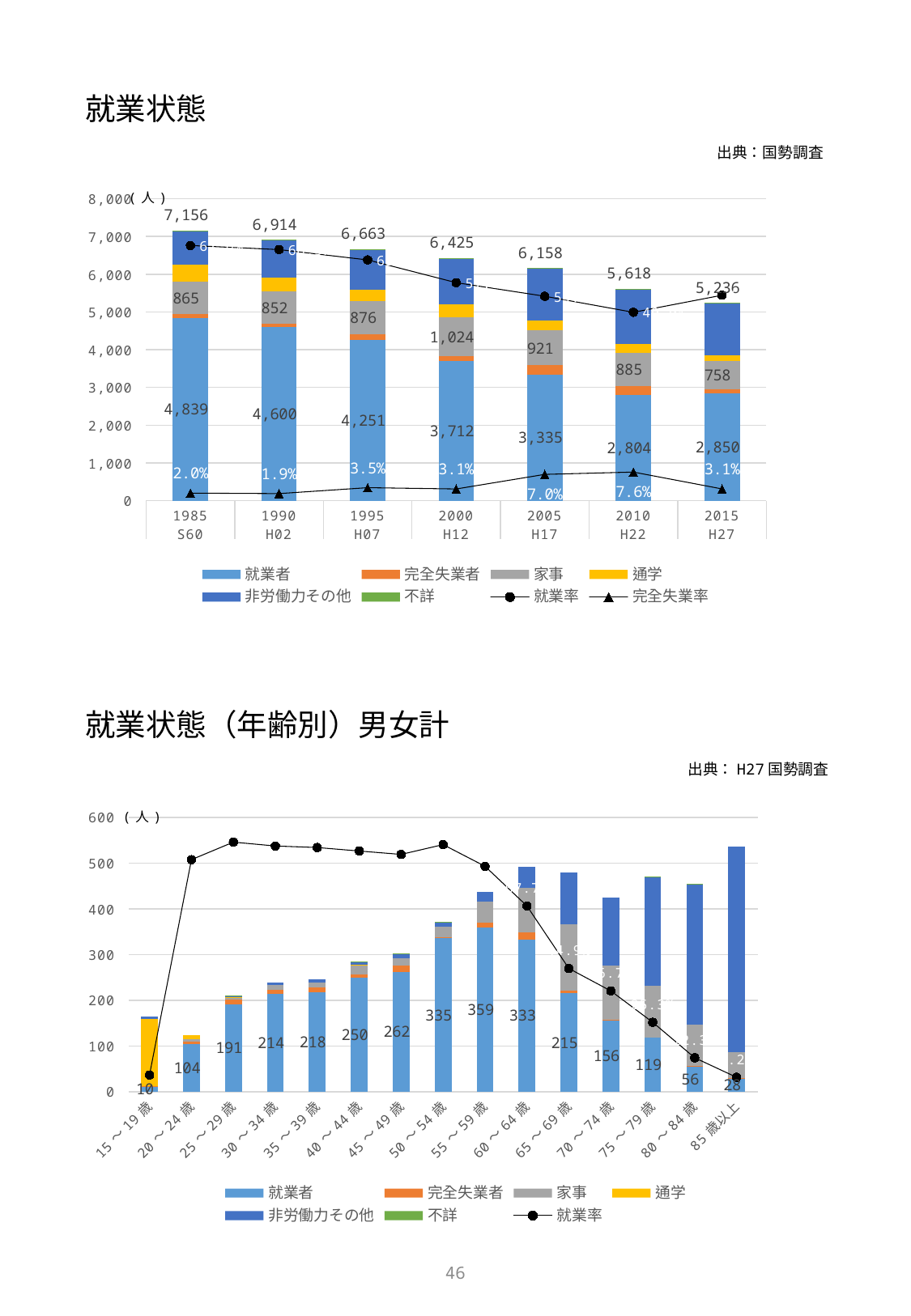

# 就業状態
出典：国勢調査

### Chart

| Category | 就業者 | 完全失業者 | 家事 | 通学 | 非労働力その他 | 不詳 | 計 | 就業率 | 完全失業率 |
|---|---|---|---|---|---|---|---|---|---|
| 1985 | 4839.0 | 99.0 | 865.0 | 445.0 | 892.0 | 16.0 | 7156.0 | 0.6762157629960872 | 0.020048602673147023 |
| 1990 | 4600.0 | 88.0 | 852.0 | 381.0 | 988.0 | 5.0 | 6914.0 | 0.6653167486259762 | 0.01877133105802048 |
| 1995 | 4251.0 | 152.0 | 876.0 | 311.0 | 1069.0 | 4.0 | 6663.0 | 0.6380009004952724 | 0.034521916874858054 |
| 2000 | 3712.0 | 119.0 | 1024.0 | 338.0 | 1227.0 | 5.0 | 6425.0 | 0.5777431906614786 | 0.031062385800052206 |
| 2005 | 3335.0 | 250.0 | 921.0 | 266.0 | 1383.0 | 3.0 | 6158.0 | 0.5415719389412147 | 0.0697350069735007 |
| 2010 | 2804.0 | 230.0 | 885.0 | 234.0 | 1463.0 | 2.0 | 5618.0 | 0.49911000355998575 | 0.07580751483190508 |
| 2015 | 2850.0 | 92.0 | 758.0 | 158.0 | 1372.0 | 6.0 | 5236.0 | 0.5443086325439267 | 0.03127124405166554 |
就業状態（年齢別）男女計
出典：H27国勢調査

### Chart

| Category | 就業者 | 完全失業者 | 家事 | 通学 | 非労働力その他 | 不詳 | 計 | 就業率 |
|---|---|---|---|---|---|---|---|---|
| 15～19歳 | 10.0 | 2.0 | 0.0 | 147.0 | 6.0 | 0.0 | 165.0 | 0.06060606060606061 |
| 20～24歳 | 104.0 | 5.0 | 5.0 | 9.0 | 0.0 | 0.0 | 123.0 | 0.8455284552845529 |
| 25～29歳 | 191.0 | 10.0 | 5.0 | 1.0 | 2.0 | 1.0 | 210.0 | 0.9095238095238095 |
| 30～34歳 | 214.0 | 9.0 | 11.0 | 0.0 | 5.0 | 0.0 | 239.0 | 0.895397489539749 |
| 35～39歳 | 218.0 | 9.0 | 12.0 | 0.0 | 6.0 | 0.0 | 245.0 | 0.889795918367347 |
| 40～44歳 | 250.0 | 6.0 | 21.0 | 1.0 | 6.0 | 1.0 | 285.0 | 0.8771929824561403 |
| 45～49歳 | 262.0 | 13.0 | 16.0 | 0.0 | 11.0 | 1.0 | 303.0 | 0.8646864686468647 |
| 50～54歳 | 335.0 | 2.0 | 24.0 | 0.0 | 10.0 | 1.0 | 372.0 | 0.9005376344086021 |
| 55～59歳 | 359.0 | 10.0 | 46.0 | 0.0 | 22.0 | 0.0 | 437.0 | 0.8215102974828375 |
| 60～64歳 | 333.0 | 16.0 | 96.0 | 0.0 | 47.0 | 0.0 | 492.0 | 0.676829268292683 |
| 65～69歳 | 215.0 | 6.0 | 145.0 | 0.0 | 113.0 | 0.0 | 479.0 | 0.4488517745302714 |
| 70～74歳 | 156.0 | 2.0 | 118.0 | 0.0 | 149.0 | 0.0 | 425.0 | 0.36705882352941177 |
| 75～79歳 | 119.0 | 0.0 | 112.0 | 0.0 | 239.0 | 1.0 | 471.0 | 0.2526539278131635 |
| 80～84歳 | 56.0 | 1.0 | 90.0 | 0.0 | 306.0 | 1.0 | 454.0 | 0.12334801762114538 |
| 85歳以上 | 28.0 | 1.0 | 57.0 | 0.0 | 450.0 | 0.0 | 536.0 | 0.05223880597014925 |
46